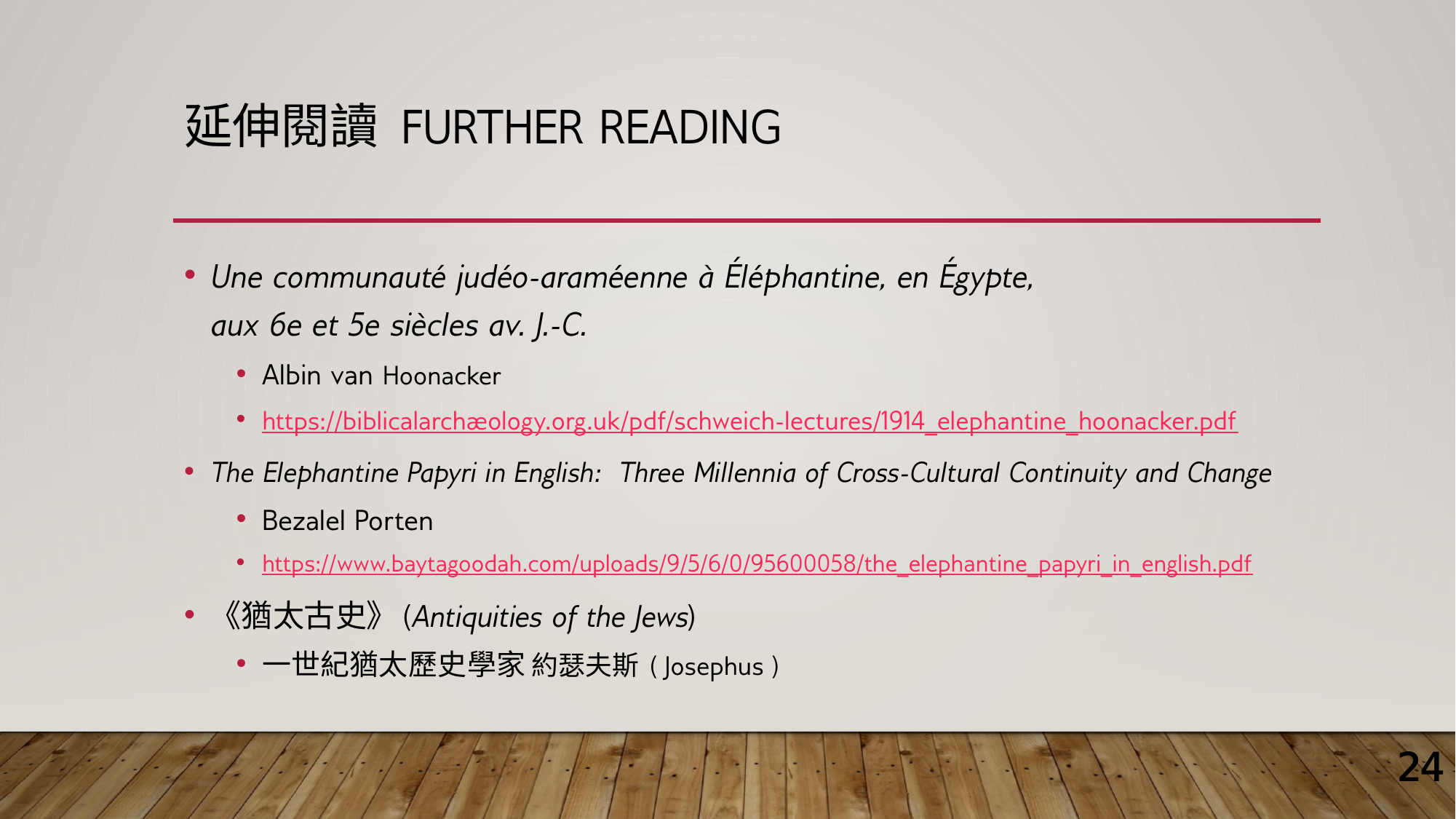

# 延伸閱讀 Further reading
Une communauté judéo-araméenne à Éléphantine, en Égypte,
aux 6e et 5e siècles av. J.-C.
Albin van Hoonacker
https://biblicalarchaeology.org.uk/pdf/schweich-lectures/1914_elephantine_hoonacker.pdf
The Elephantine Papyri in English:  Three Millennia of Cross-Cultural Continuity and Change
Bezalel Porten
https://www.baytagoodah.com/uploads/9/5/6/0/95600058/the_elephantine_papyri_in_english.pdf
《猶太古史》(Antiquities of the Jews)
一世紀猶太歷史學家 約瑟夫斯 ( Josephus )
24